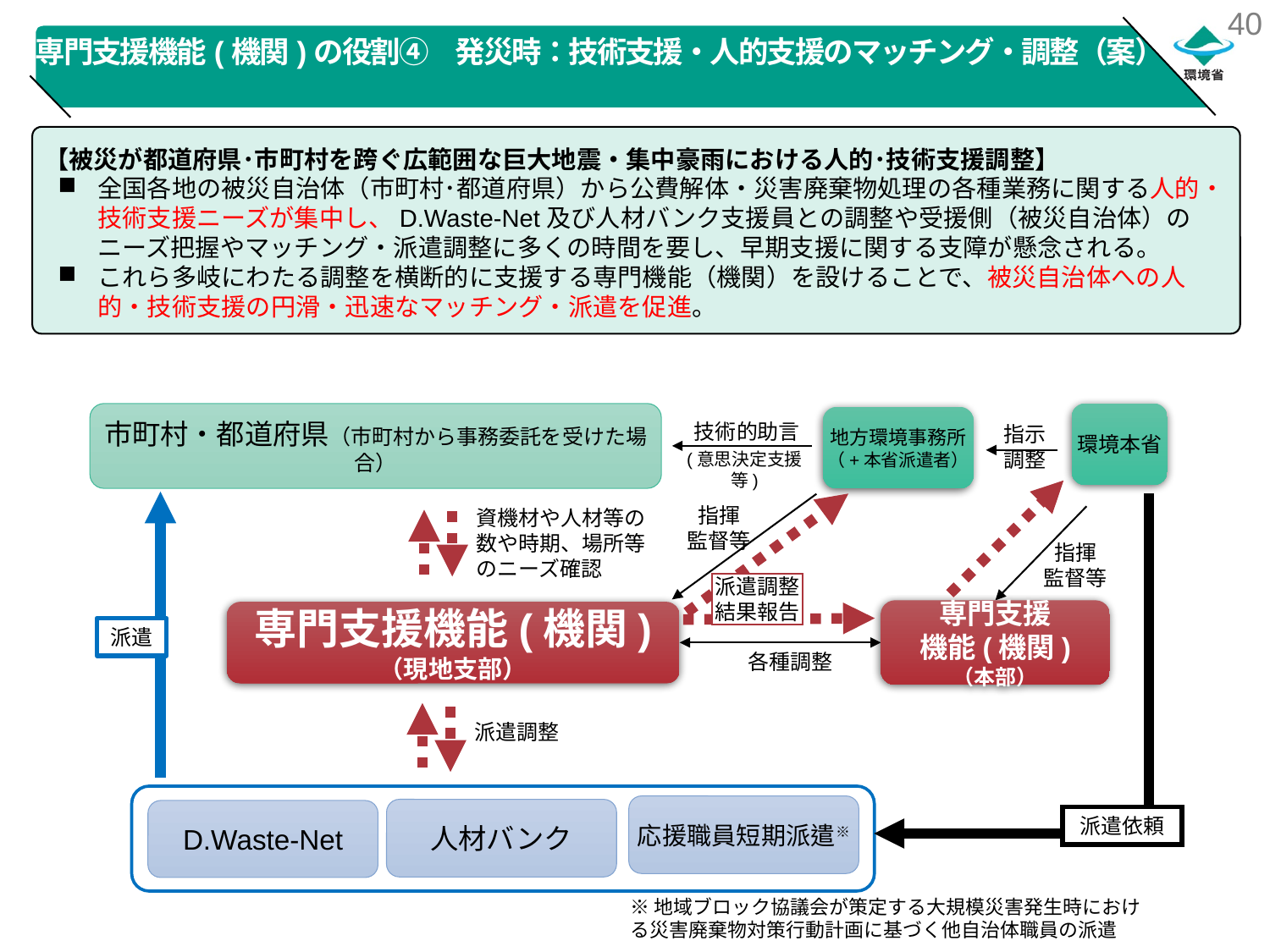

# 専門支援機能(機関)の役割④　発災時：技術支援・人的支援のマッチング・調整（案）
【被災が都道府県･市町村を跨ぐ広範囲な巨大地震・集中豪雨における人的･技術支援調整】
全国各地の被災自治体（市町村･都道府県）から公費解体・災害廃棄物処理の各種業務に関する人的・技術支援ニーズが集中し、D.Waste-Net及び人材バンク支援員との調整や受援側（被災自治体）のニーズ把握やマッチング・派遣調整に多くの時間を要し、早期支援に関する支障が懸念される。
これら多岐にわたる調整を横断的に支援する専門機能（機関）を設けることで、被災自治体への人的・技術支援の円滑・迅速なマッチング・派遣を促進。
環境本省
市町村・都道府県（市町村から事務委託を受けた場合）
地方環境事務所
（+本省派遣者）
技術的助言
指示
調整
(意思決定支援等)
指揮
監督等
資機材や人材等の数や時期、場所等のニーズ確認
指揮
監督等
派遣調整結果報告
専門支援
機能(機関)
（本部）
専門支援機能(機関)
（現地支部）
派遣
各種調整
派遣調整

応援職員短期派遣※
人材バンク
D.Waste-Net
派遣依頼
※地域ブロック協議会が策定する大規模災害発生時における災害廃棄物対策行動計画に基づく他自治体職員の派遣